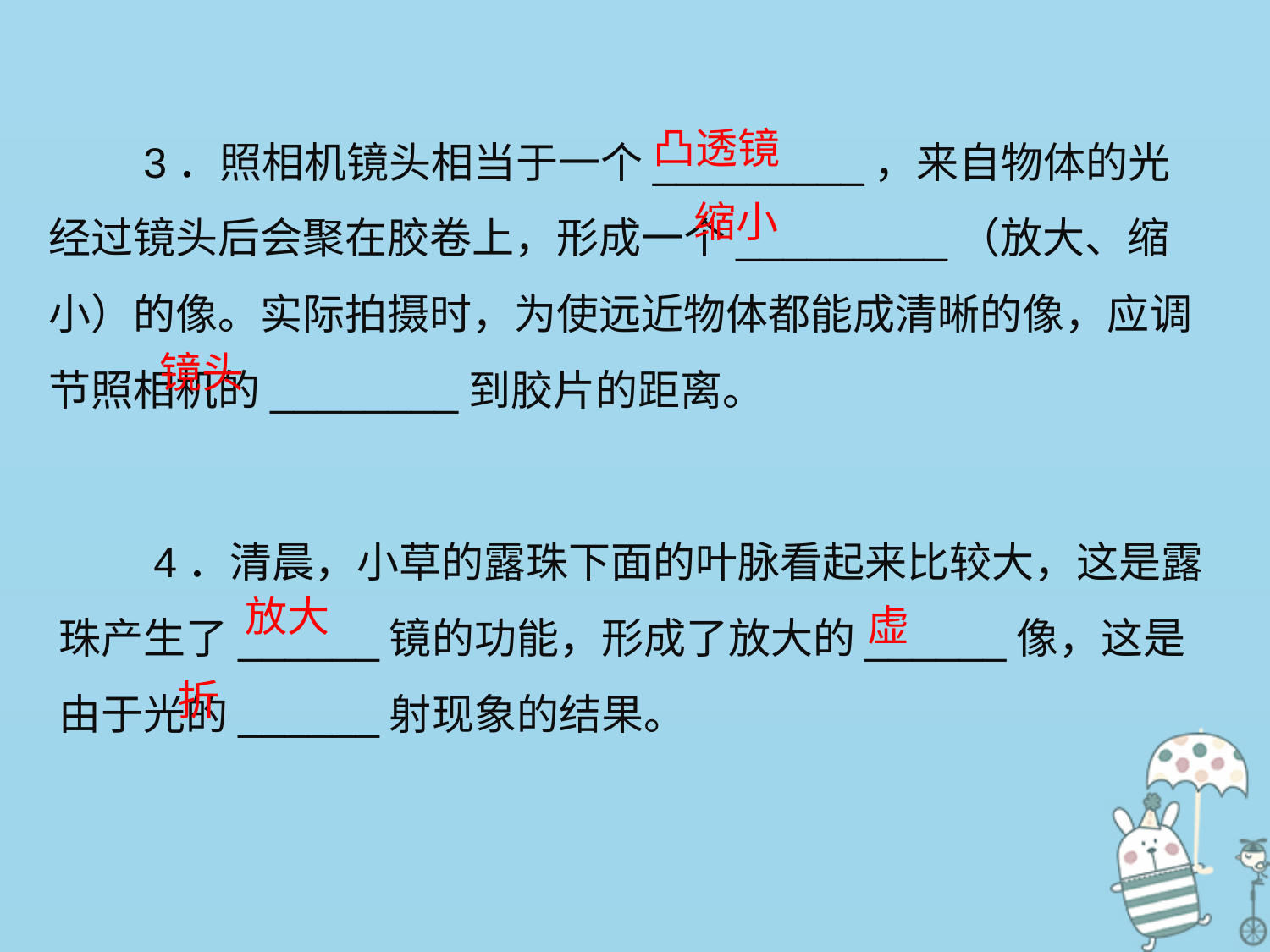

3．照相机镜头相当于一个_________，来自物体的光经过镜头后会聚在胶卷上，形成一个_________（放大、缩小）的像。实际拍摄时，为使远近物体都能成清晰的像，应调节照相机的________到胶片的距离。
凸透镜
缩小
镜头
　　4．清晨，小草的露珠下面的叶脉看起来比较大，这是露珠产生了______镜的功能，形成了放大的______像，这是由于光的______射现象的结果。
放大
虚
折